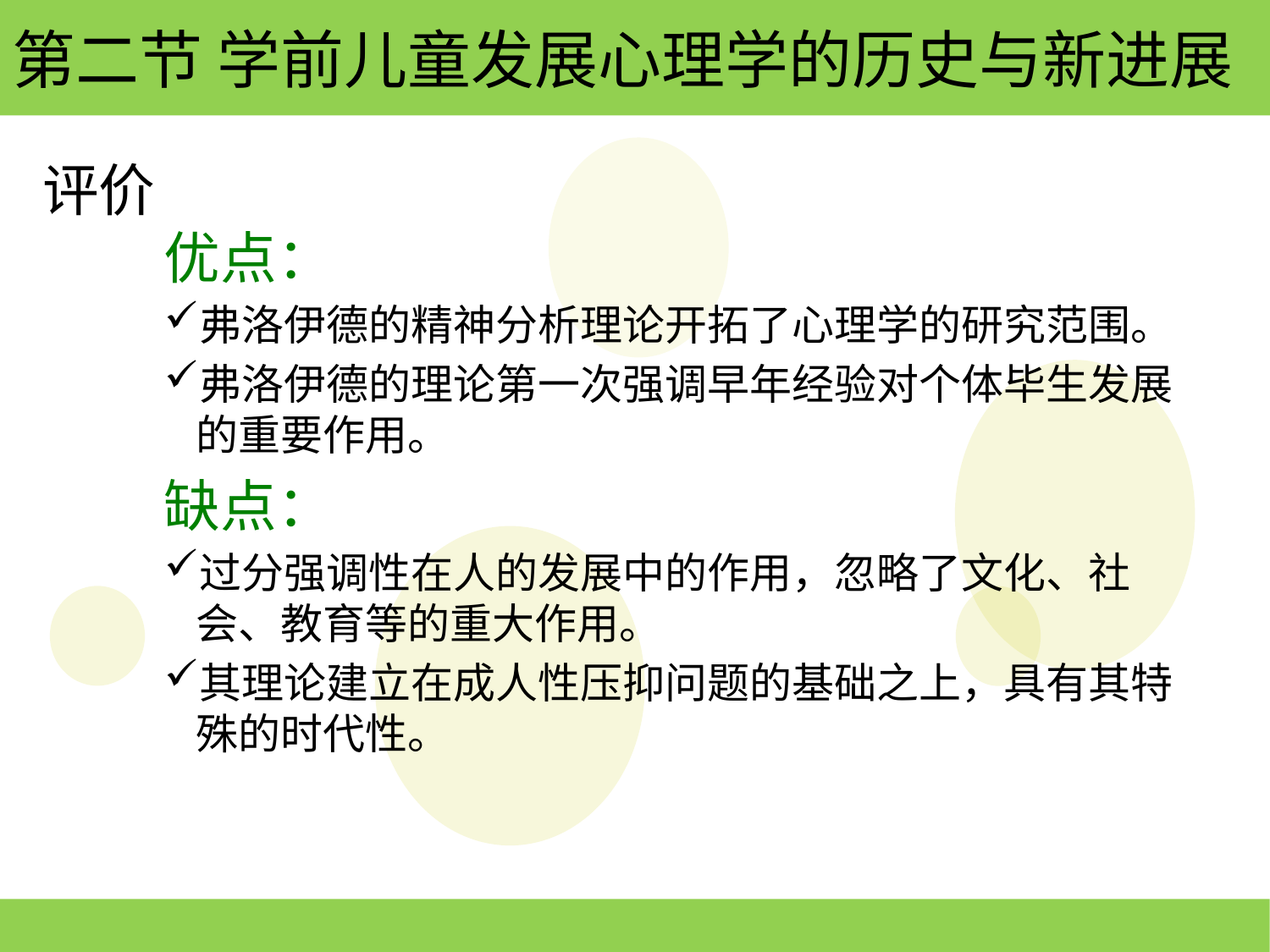

第二节 学前儿童发展心理学的历史与新进展

评价
优点：
弗洛伊德的精神分析理论开拓了心理学的研究范围。
弗洛伊德的理论第一次强调早年经验对个体毕生发展的重要作用。
缺点：
过分强调性在人的发展中的作用，忽略了文化、社会、教育等的重大作用。
其理论建立在成人性压抑问题的基础之上，具有其特殊的时代性。